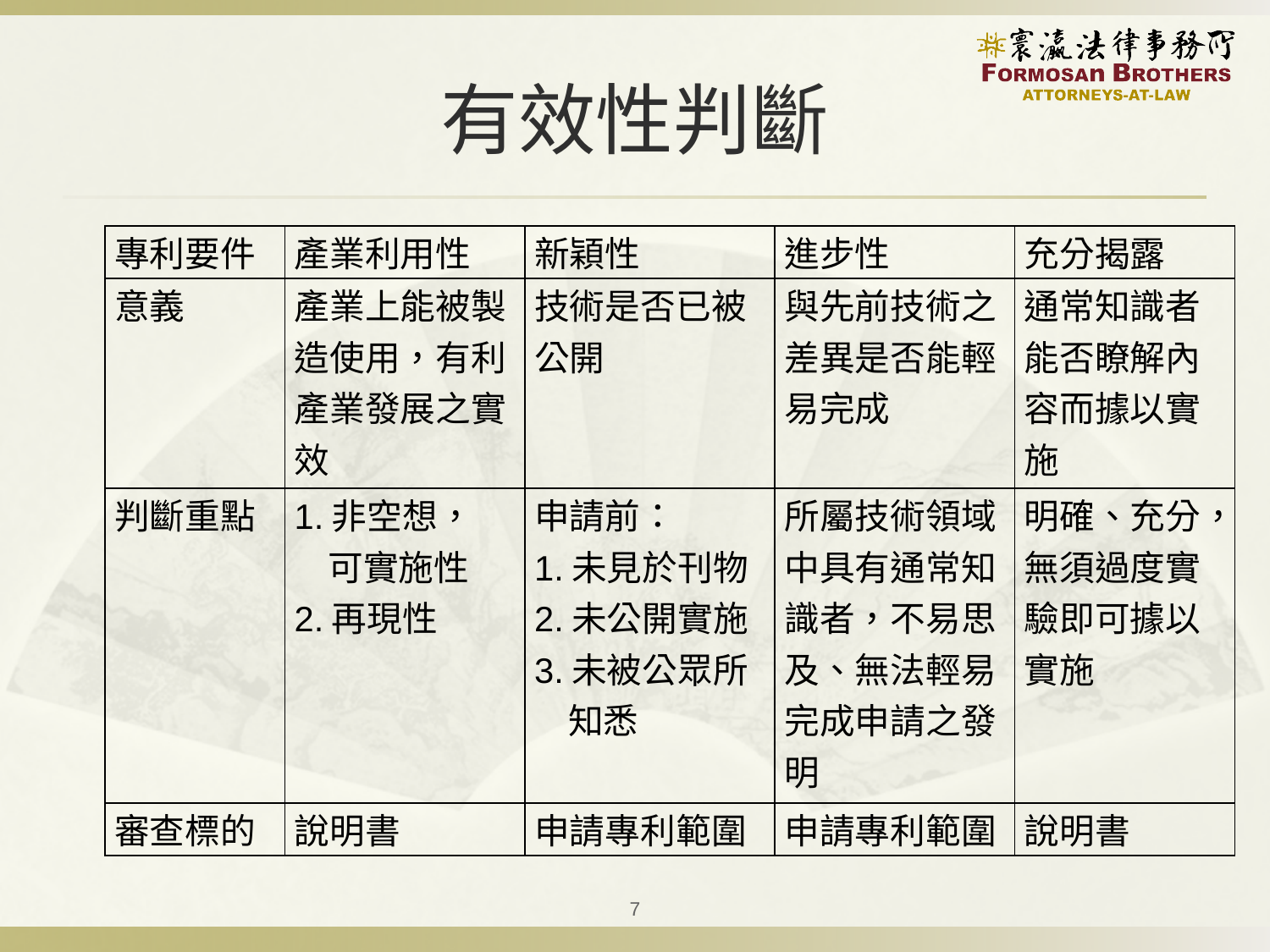

# 有效性判斷
| 專利要件 | 產業利用性 | 新穎性 | 進步性 | 充分揭露 |
| --- | --- | --- | --- | --- |
| 意義 | 產業上能被製造使用，有利產業發展之實效 | 技術是否已被公開 | 與先前技術之差異是否能輕易完成 | 通常知識者能否瞭解內容而據以實施 |
| 判斷重點 | 1.非空想， 可實施性 2.再現性 | 申請前： 1.未見於刊物 2.未公開實施 3.未被公眾所 知悉 | 所屬技術領域中具有通常知識者，不易思及、無法輕易完成申請之發明 | 明確、充分，無須過度實驗即可據以實施 |
| 審查標的 | 說明書 | 申請專利範圍 | 申請專利範圍 | 說明書 |
7